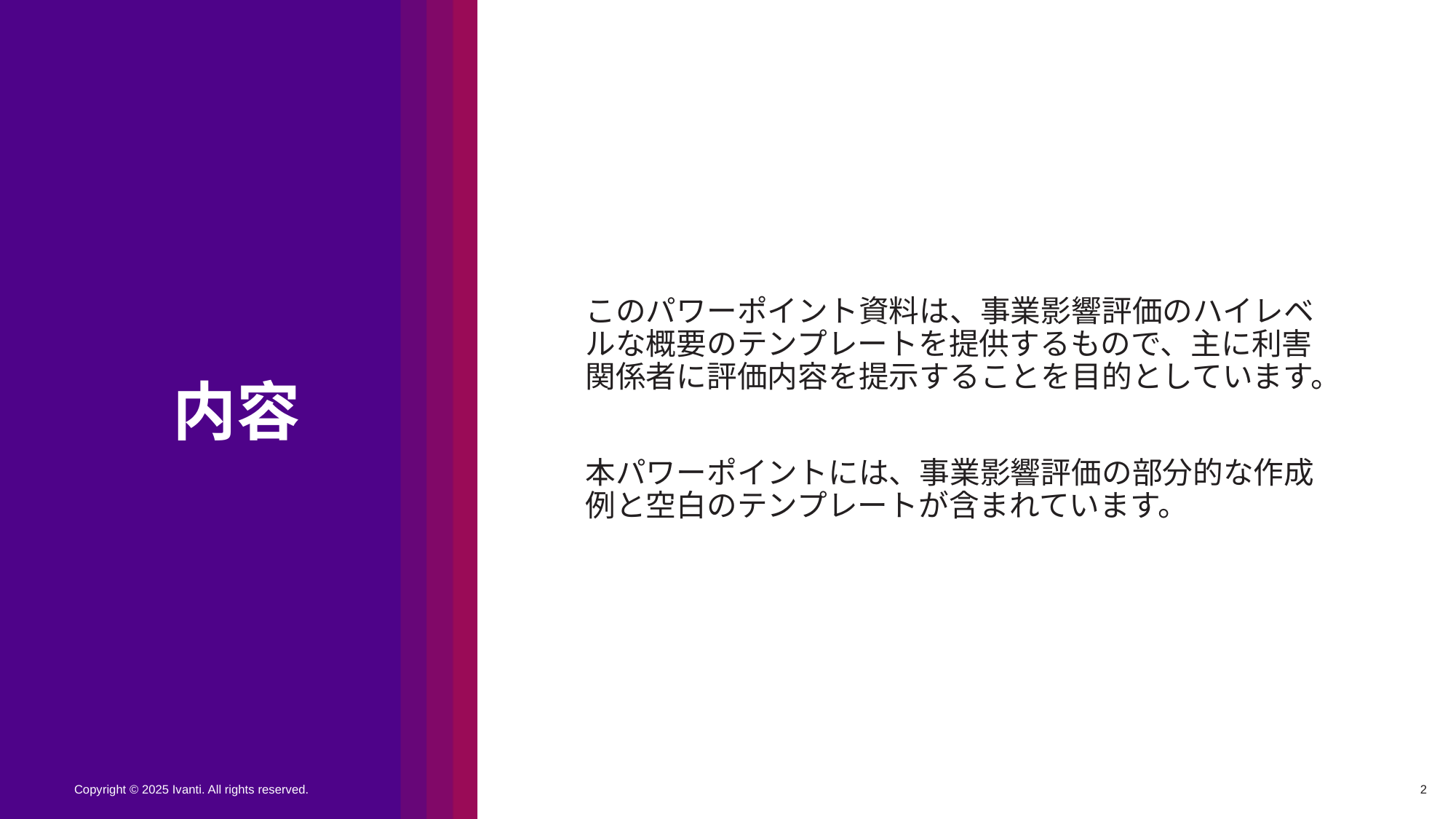

このパワーポイント資料は、事業影響評価のハイレベルな概要のテンプレートを提供するもので、主に利害関係者に評価内容を提示することを目的としています。

本パワーポイントには、事業影響評価の部分的な作成例と空白のテンプレートが含まれています。
内容